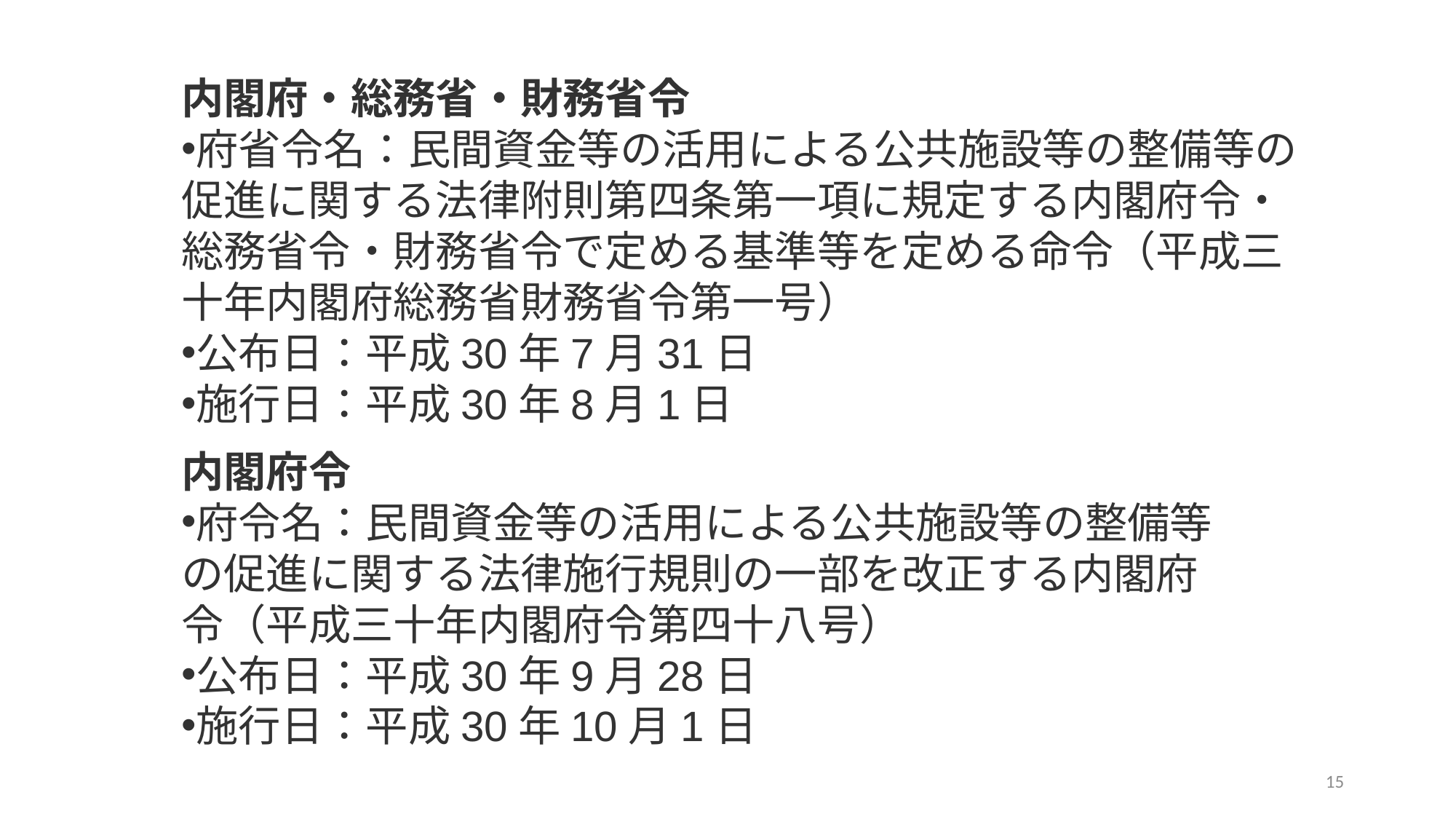

内閣府・総務省・財務省令
府省令名：民間資金等の活用による公共施設等の整備等の促進に関する法律附則第四条第一項に規定する内閣府令・総務省令・財務省令で定める基準等を定める命令（平成三十年内閣府総務省財務省令第一号）
公布日：平成30年7月31日
施行日：平成30年8月1日
内閣府令
府令名：民間資金等の活用による公共施設等の整備等の促進に関する法律施行規則の一部を改正する内閣府令（平成三十年内閣府令第四十八号）
公布日：平成30年9月28日
施行日：平成30年10月1日
15